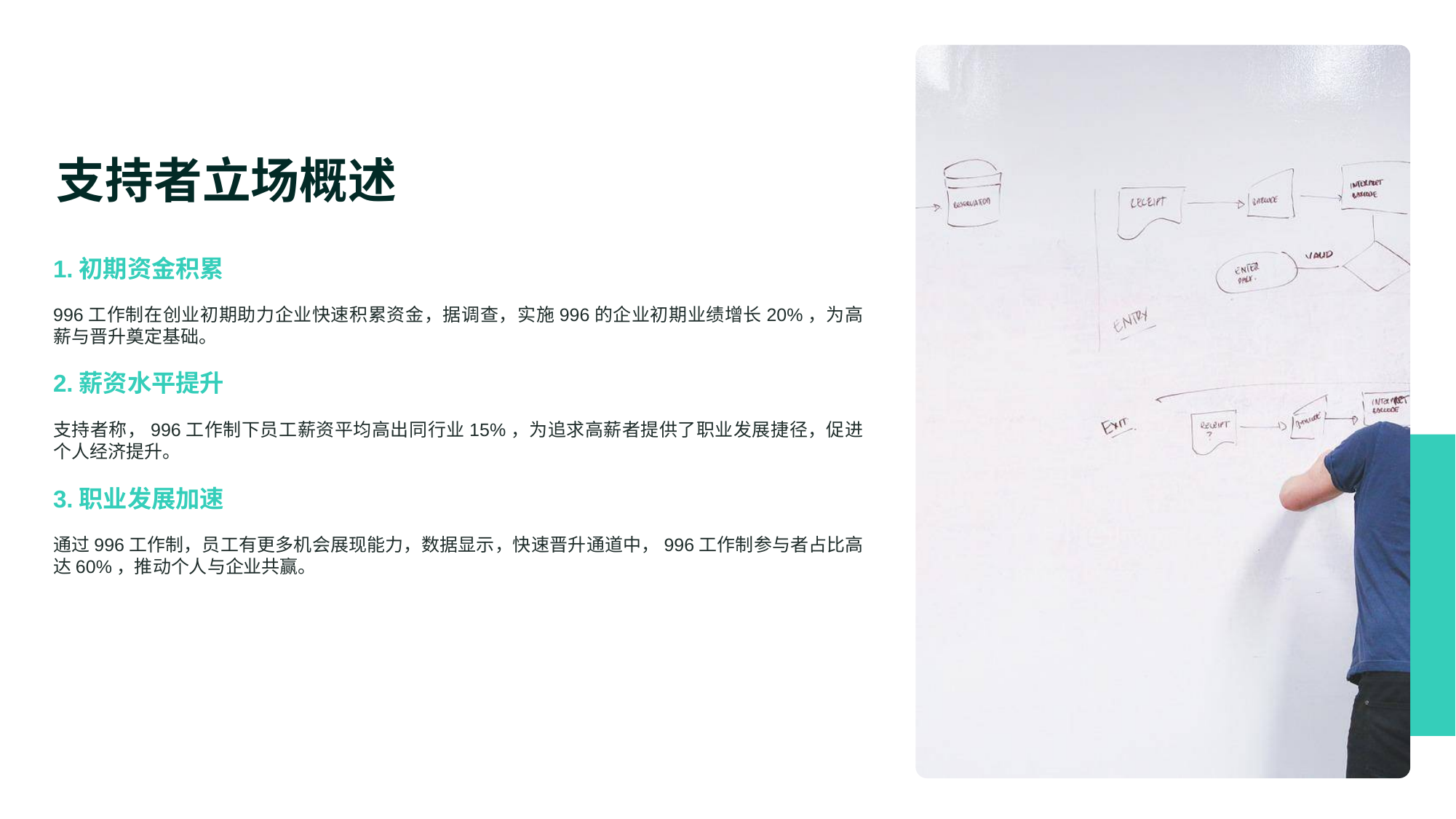

支持者立场概述
1.初期资金积累
996工作制在创业初期助力企业快速积累资金，据调查，实施996的企业初期业绩增长20%，为高薪与晋升奠定基础。
2.薪资水平提升
支持者称，996工作制下员工薪资平均高出同行业15%，为追求高薪者提供了职业发展捷径，促进个人经济提升。
3.职业发展加速
通过996工作制，员工有更多机会展现能力，数据显示，快速晋升通道中，996工作制参与者占比高达60%，推动个人与企业共赢。